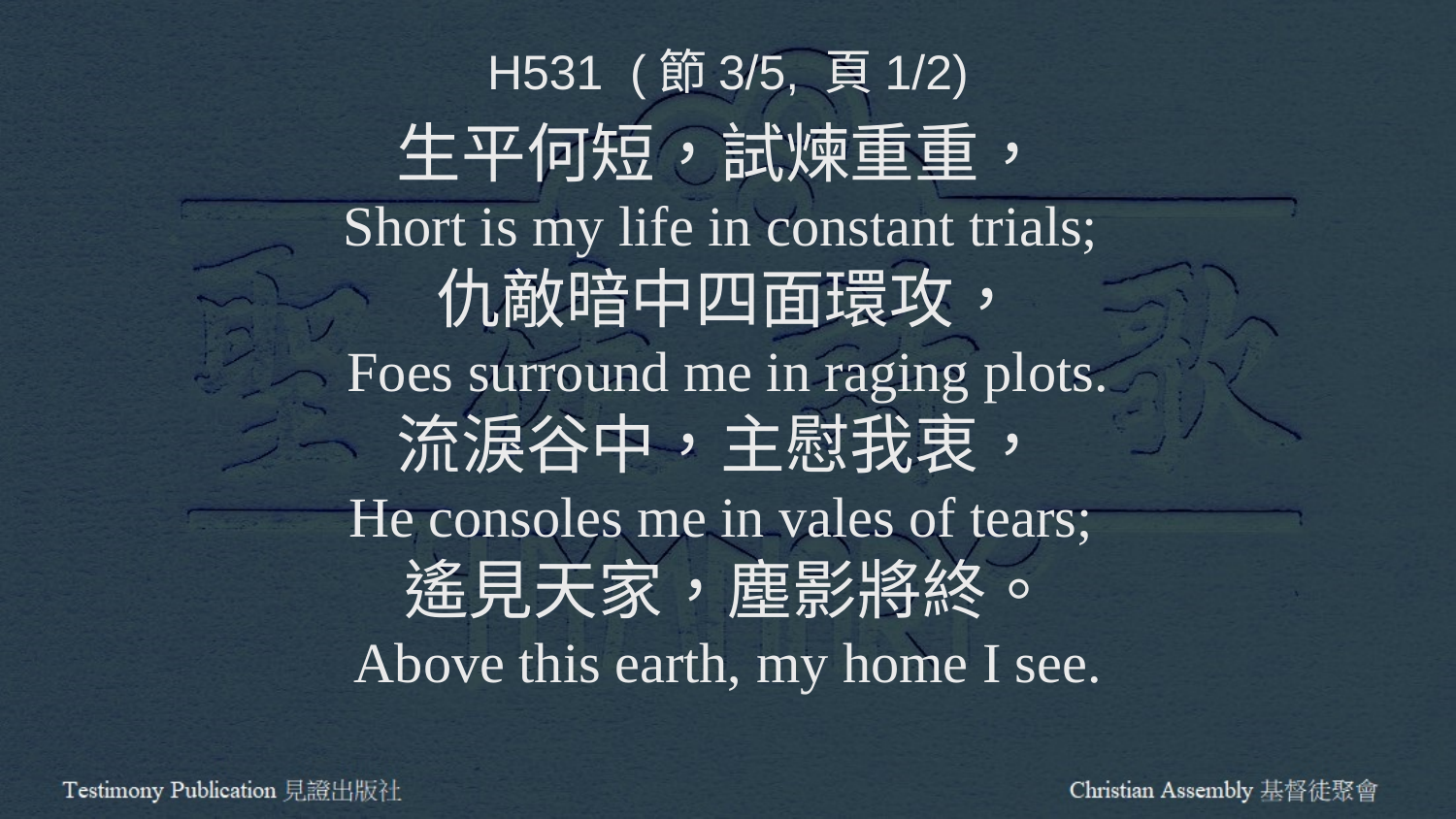

H531  (節3/5, 頁1/2)
生平何短，試煉重重，
Short is my life in constant trials;
仇敵暗中四面環攻，
Foes surround me in raging plots.
流淚谷中，主慰我衷，
He consoles me in vales of tears;
遙見天家，塵影將終。
Above this earth, my home I see.